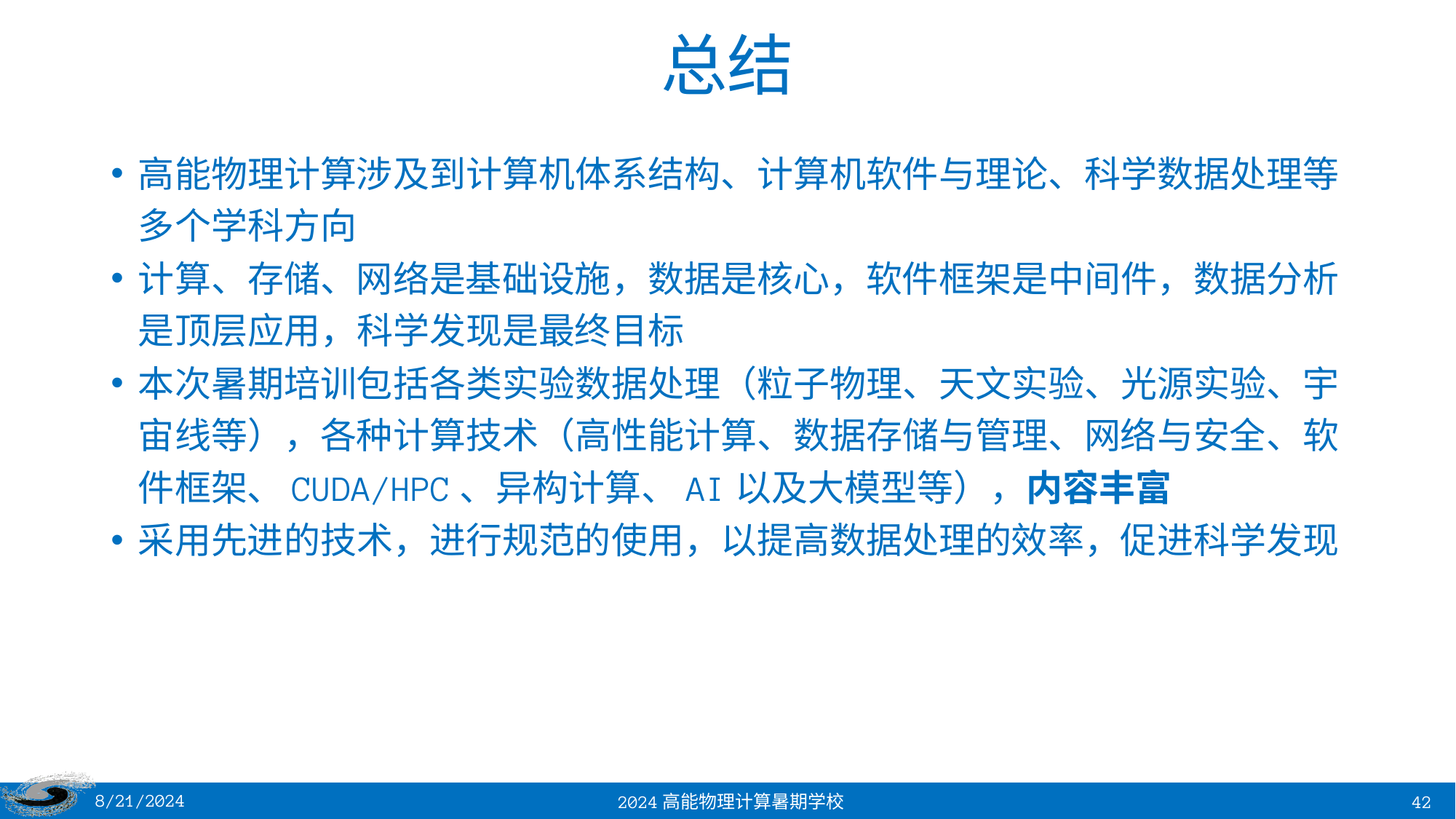

# 总结
高能物理计算涉及到计算机体系结构、计算机软件与理论、科学数据处理等多个学科方向
计算、存储、网络是基础设施，数据是核心，软件框架是中间件，数据分析是顶层应用，科学发现是最终目标
本次暑期培训包括各类实验数据处理（粒子物理、天文实验、光源实验、宇宙线等），各种计算技术（高性能计算、数据存储与管理、网络与安全、软件框架、CUDA/HPC、异构计算、AI以及大模型等），内容丰富
采用先进的技术，进行规范的使用，以提高数据处理的效率，促进科学发现
8/21/2024
42